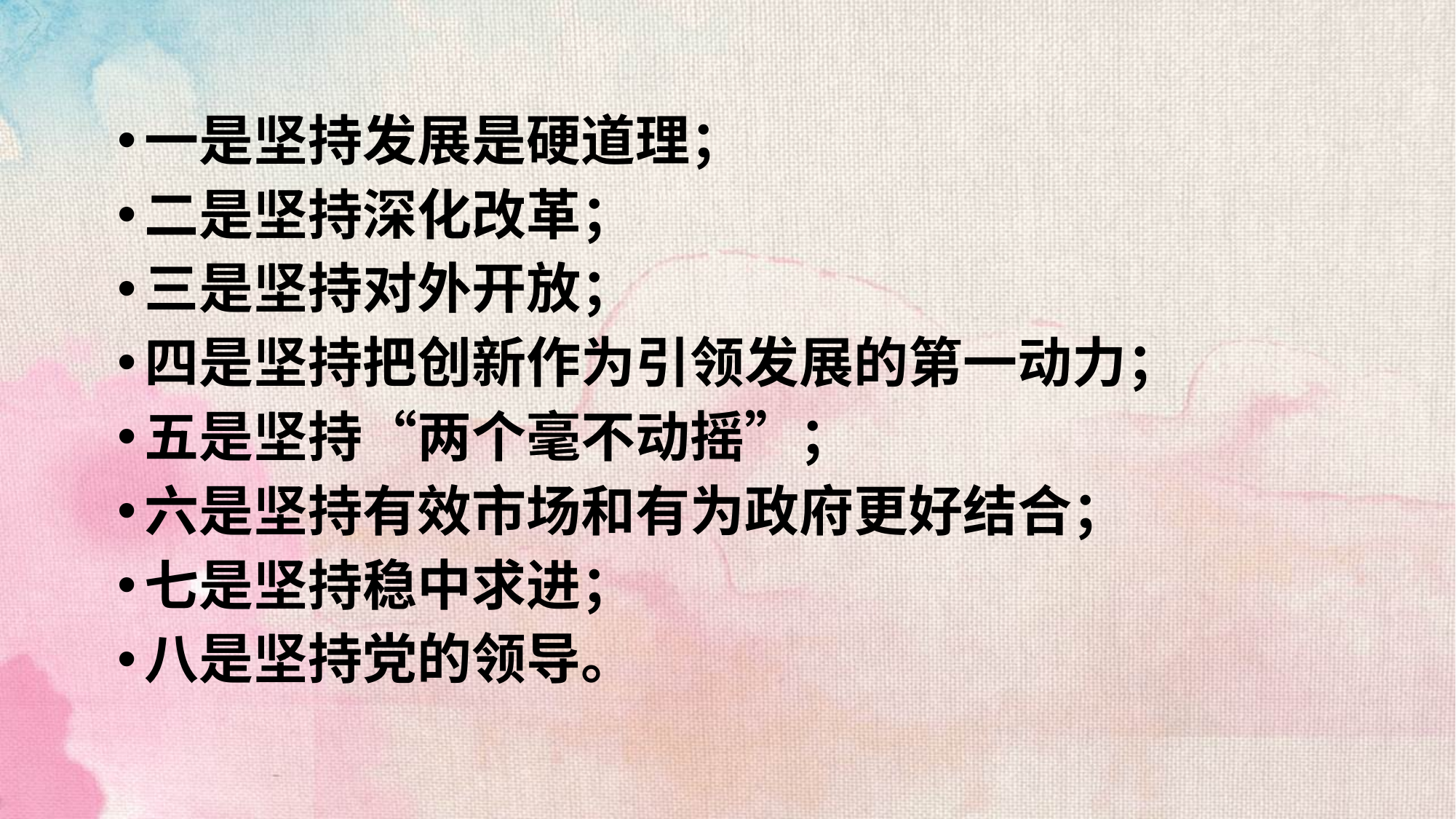

一是坚持发展是硬道理；
二是坚持深化改革；
三是坚持对外开放；
四是坚持把创新作为引领发展的第一动力；
五是坚持“两个毫不动摇”；
六是坚持有效市场和有为政府更好结合；
七是坚持稳中求进；
八是坚持党的领导。